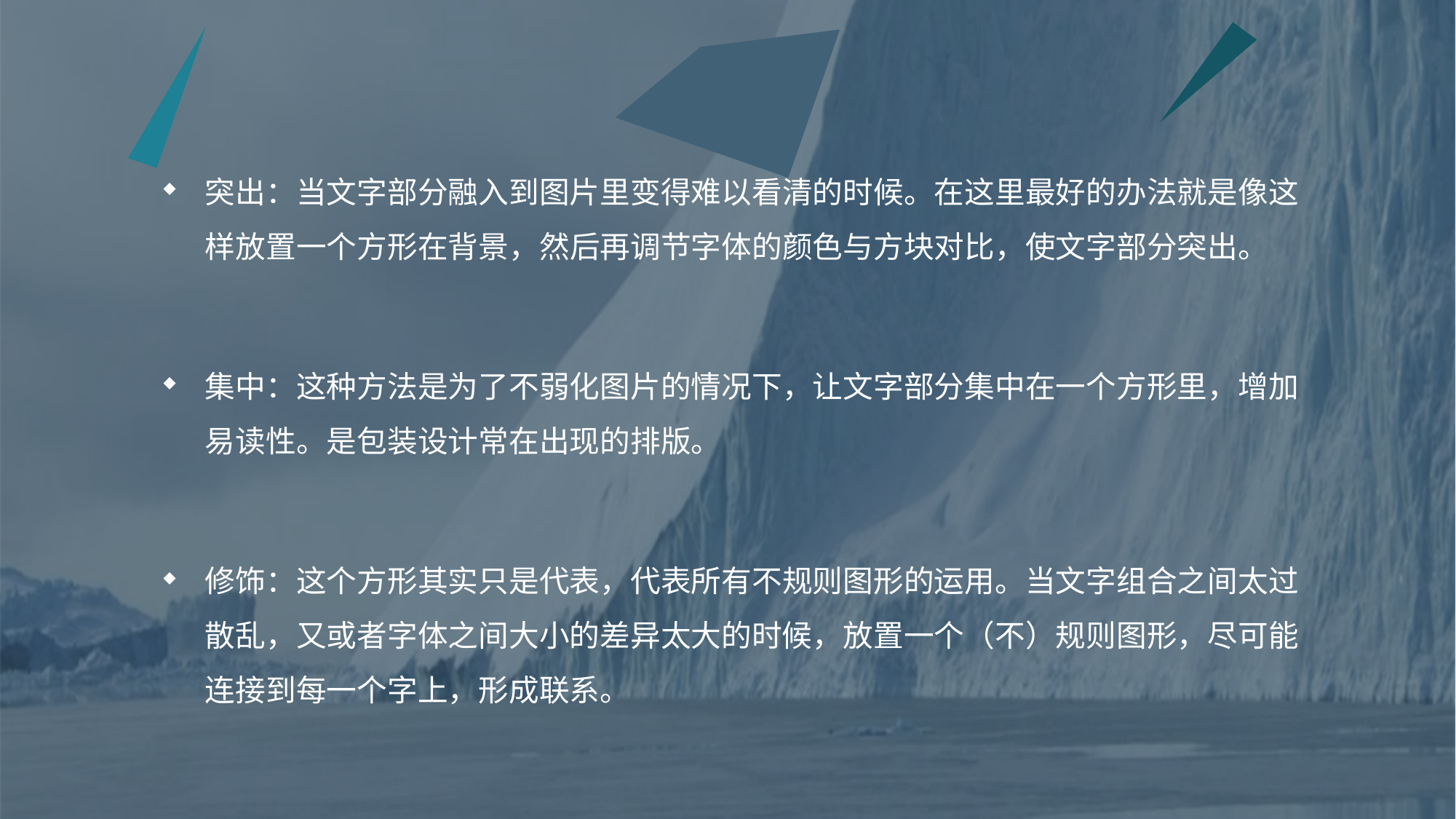

突出：当文字部分融入到图片里变得难以看清的时候。在这里最好的办法就是像这样放置一个方形在背景，然后再调节字体的颜色与方块对比，使文字部分突出。

集中：这种方法是为了不弱化图片的情况下，让文字部分集中在一个方形里，增加易读性。是包装设计常在出现的排版。

修饰：这个方形其实只是代表，代表所有不规则图形的运用。当文字组合之间太过散乱，又或者字体之间大小的差异太大的时候，放置一个（不）规则图形，尽可能连接到每一个字上，形成联系。